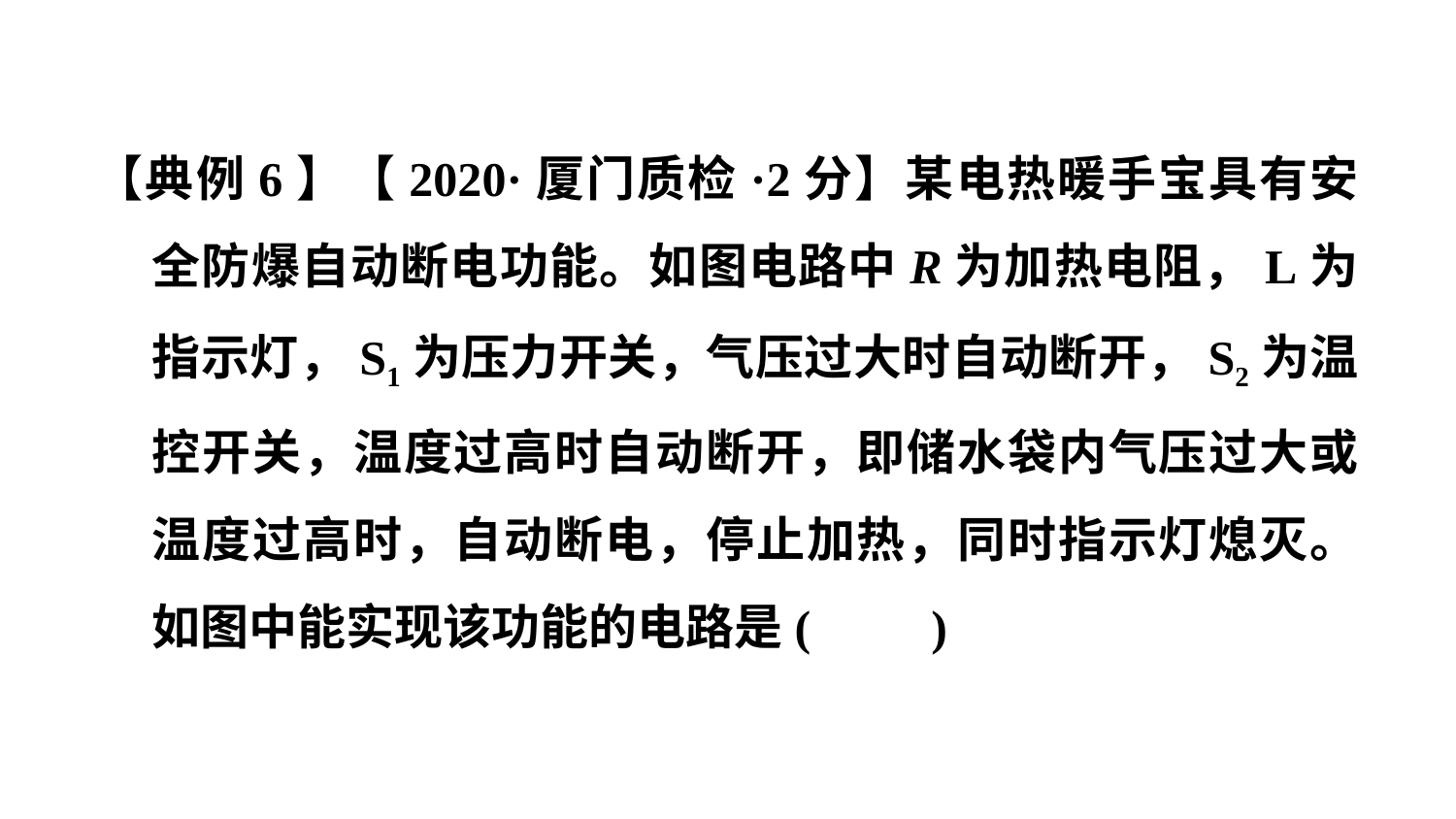

【典例6】【2020·厦门质检·2分】某电热暖手宝具有安全防爆自动断电功能。如图电路中R为加热电阻，L为指示灯，S1为压力开关，气压过大时自动断开，S2为温控开关，温度过高时自动断开，即储水袋内气压过大或温度过高时，自动断电，停止加热，同时指示灯熄灭。如图中能实现该功能的电路是(　　)